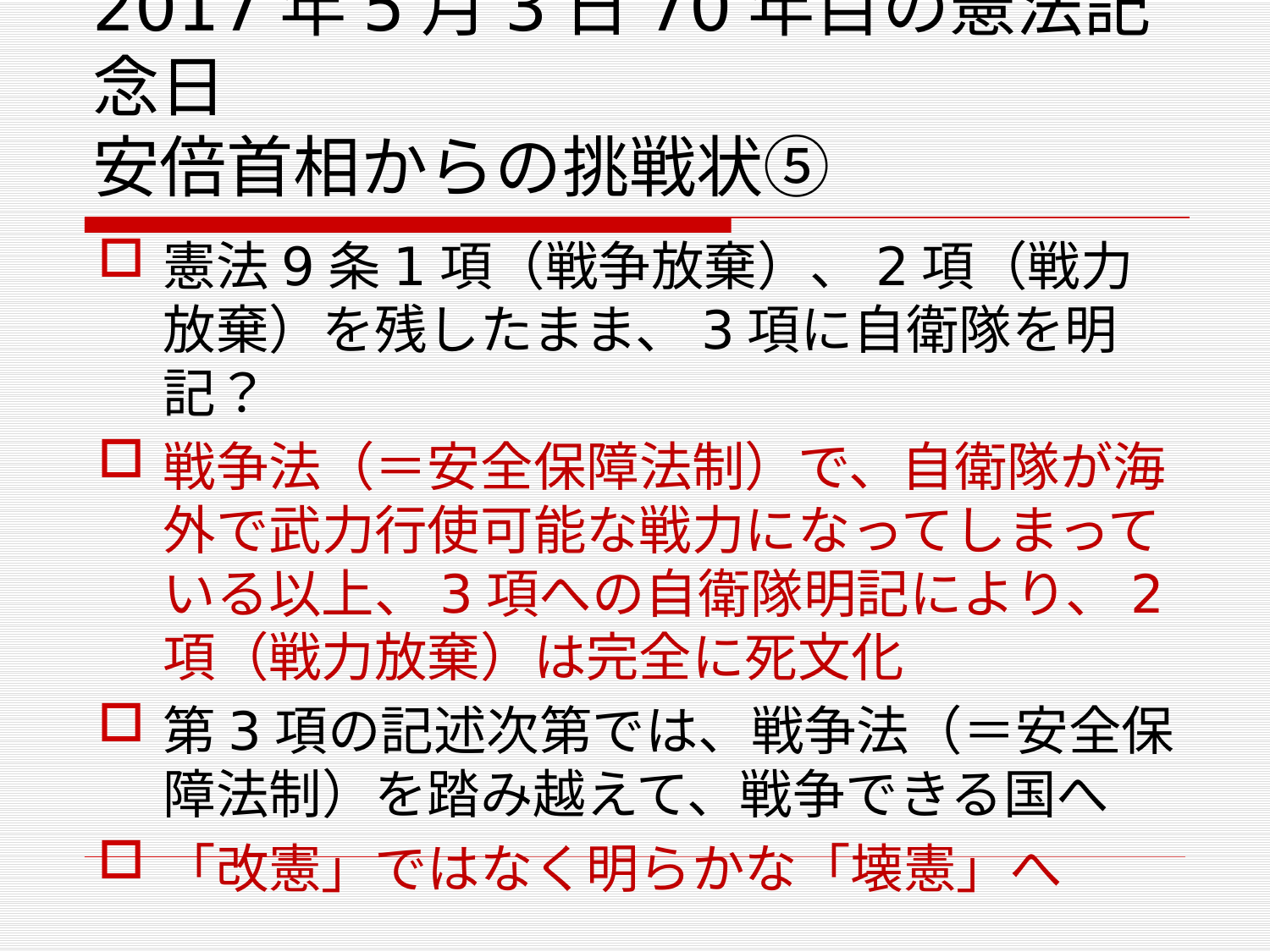

# 2017年5月3日70年目の憲法記念日 安倍首相からの挑戦状⑤
憲法9条1項（戦争放棄）、2項（戦力放棄）を残したまま、3項に自衛隊を明記？
戦争法（＝安全保障法制）で、自衛隊が海外で武力行使可能な戦力になってしまっている以上、3項への自衛隊明記により、2項（戦力放棄）は完全に死文化
第3項の記述次第では、戦争法（＝安全保障法制）を踏み越えて、戦争できる国へ
「改憲」ではなく明らかな「壊憲」へ